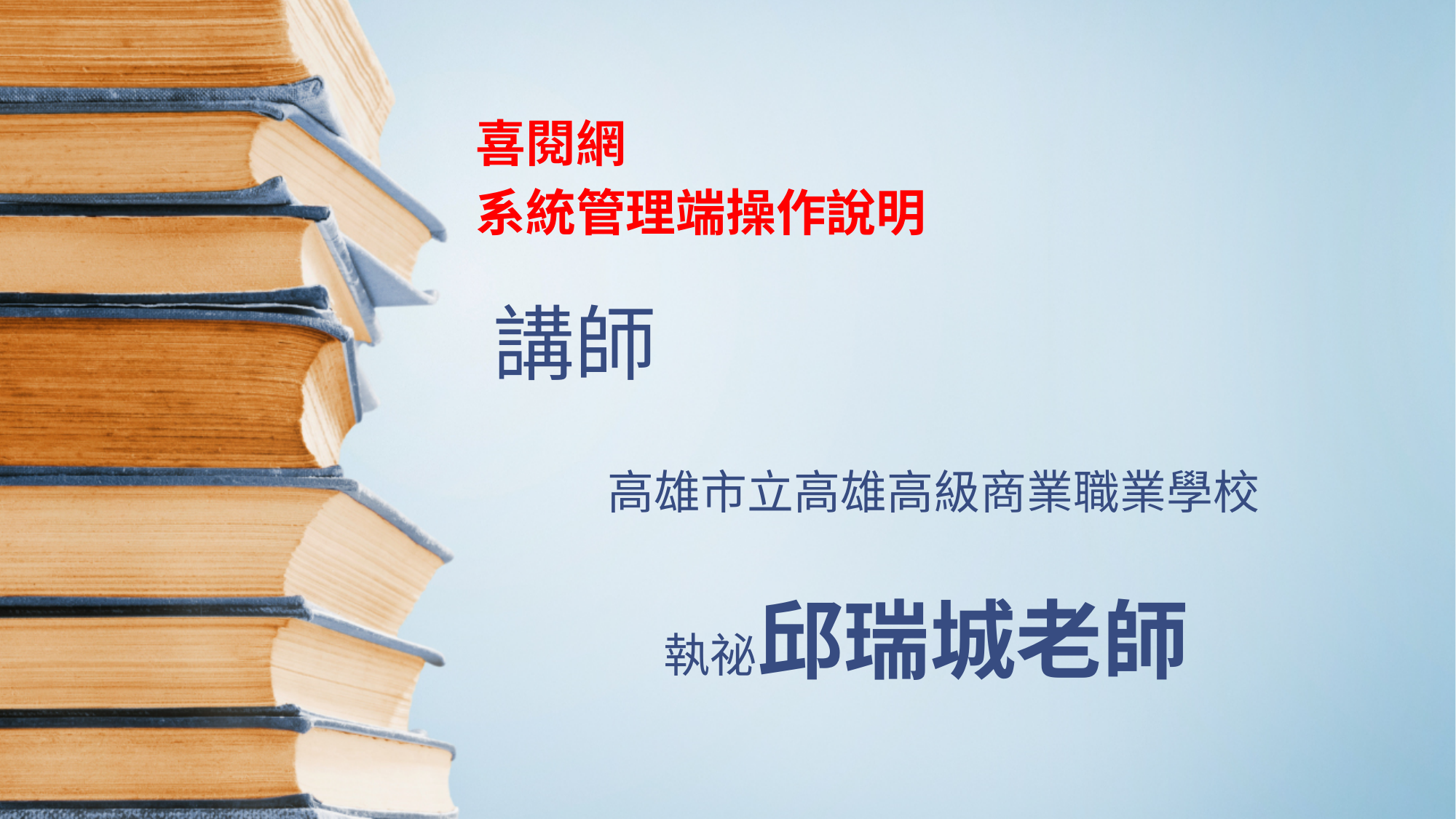

喜閱網
系統管理端操作說明
講師
# 高雄市立高雄高級商業職業學校 執祕邱瑞城老師